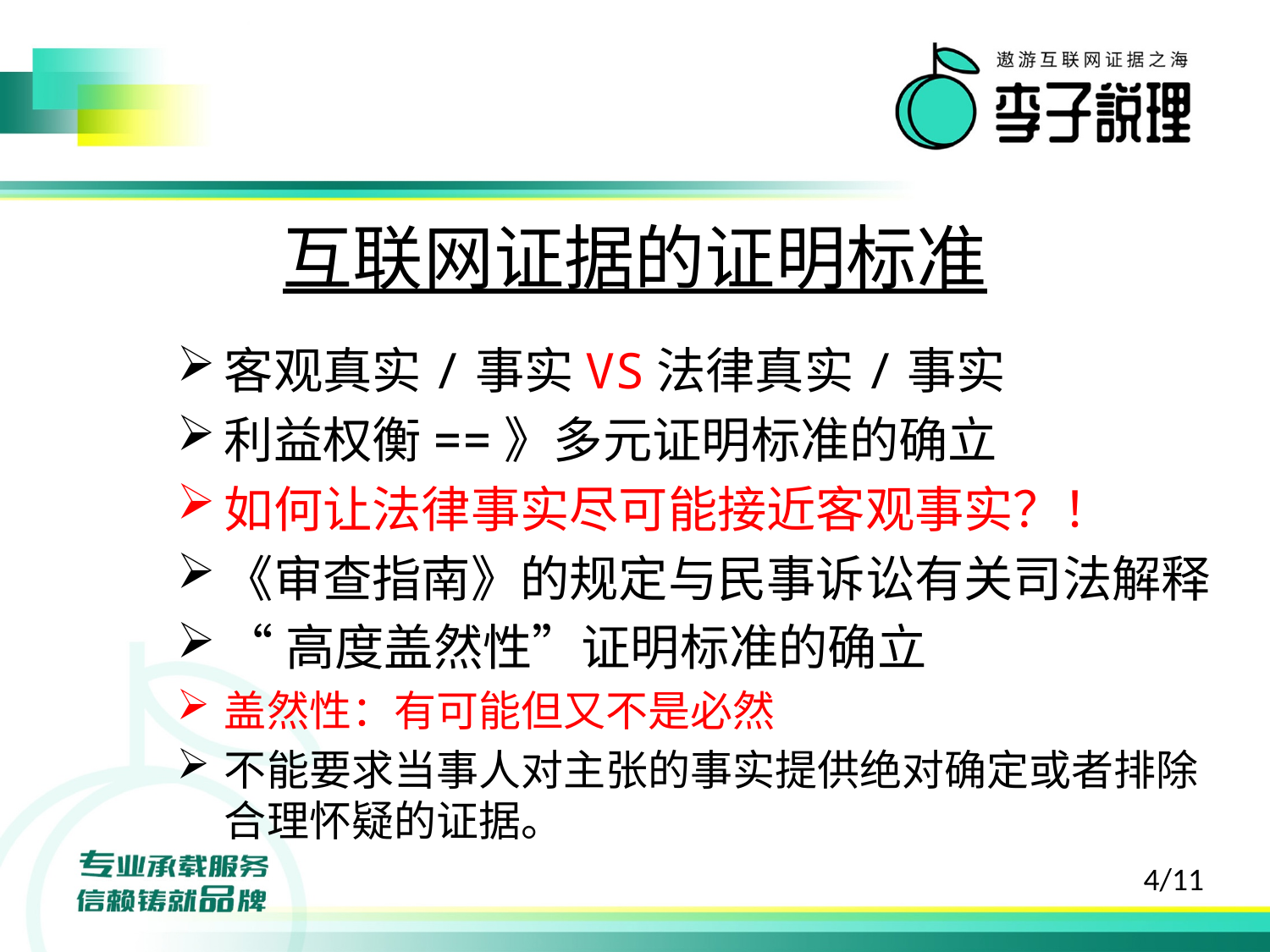

# 互联网证据的证明标准

客观真实/事实VS法律真实/事实
利益权衡==》多元证明标准的确立
如何让法律事实尽可能接近客观事实？！
《审查指南》的规定与民事诉讼有关司法解释
“高度盖然性”证明标准的确立
盖然性：有可能但又不是必然
不能要求当事人对主张的事实提供绝对确定或者排除合理怀疑的证据。

4/11